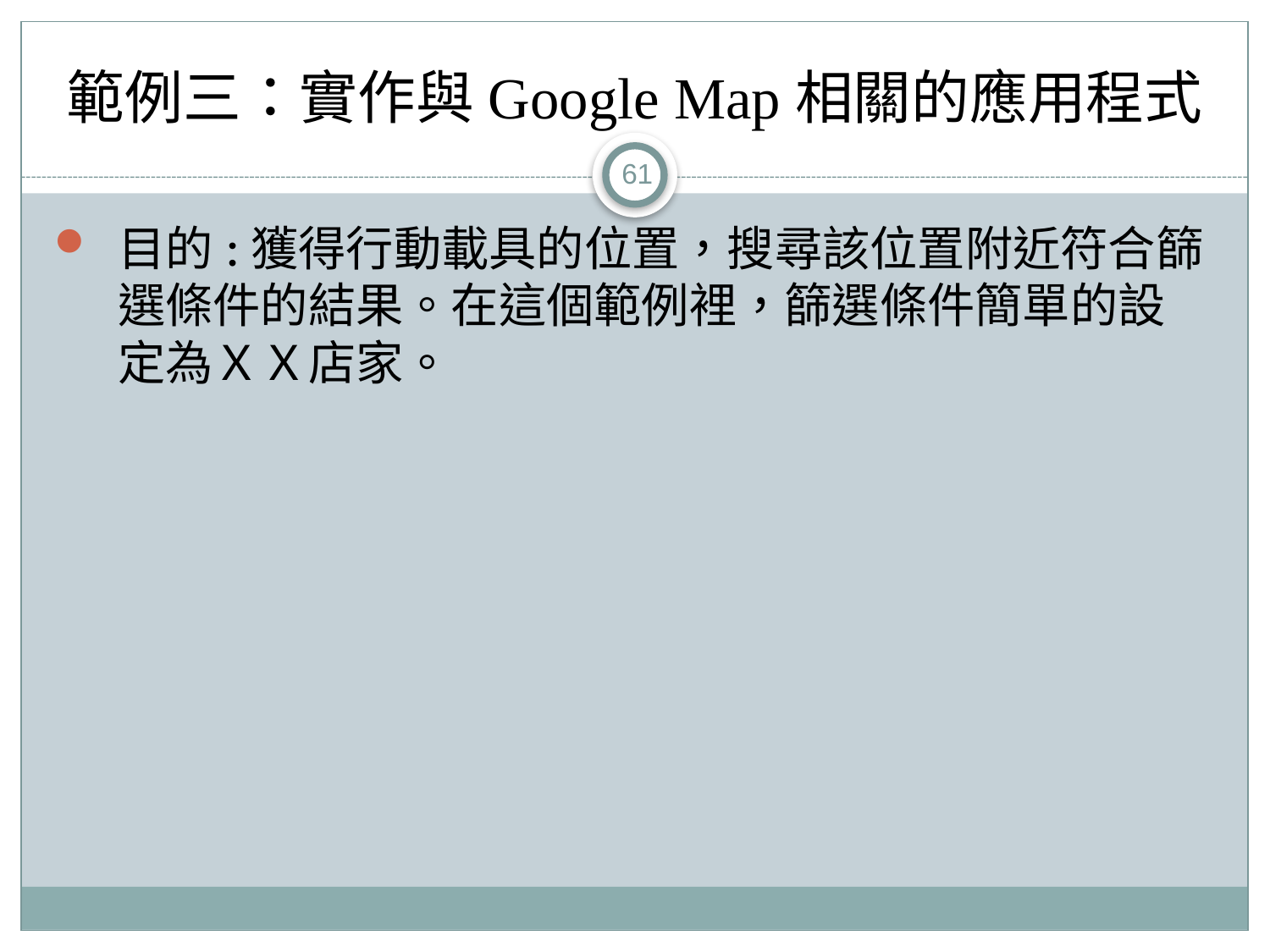

# 範例三：實作與Google Map相關的應用程式
61
目的:獲得行動載具的位置，搜尋該位置附近符合篩選條件的結果。在這個範例裡，篩選條件簡單的設定為ＸＸ店家。